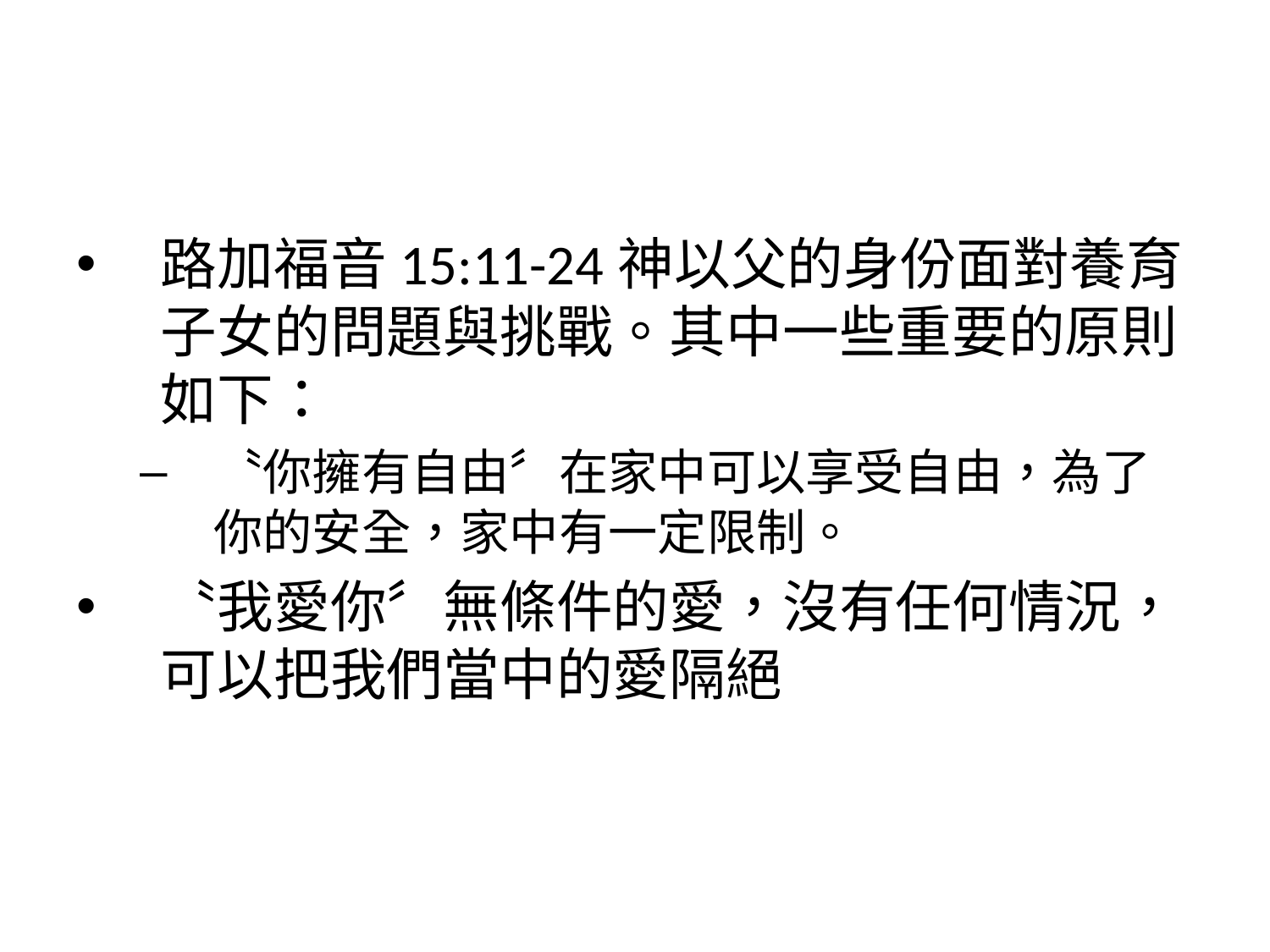

#
路加福音15:11-24神以父的身份面對養育子女的問題與挑戰。其中一些重要的原則如下：
〝你擁有自由〞在家中可以享受自由，為了你的安全，家中有一定限制。
〝我愛你〞無條件的愛，沒有任何情況，可以把我們當中的愛隔絕